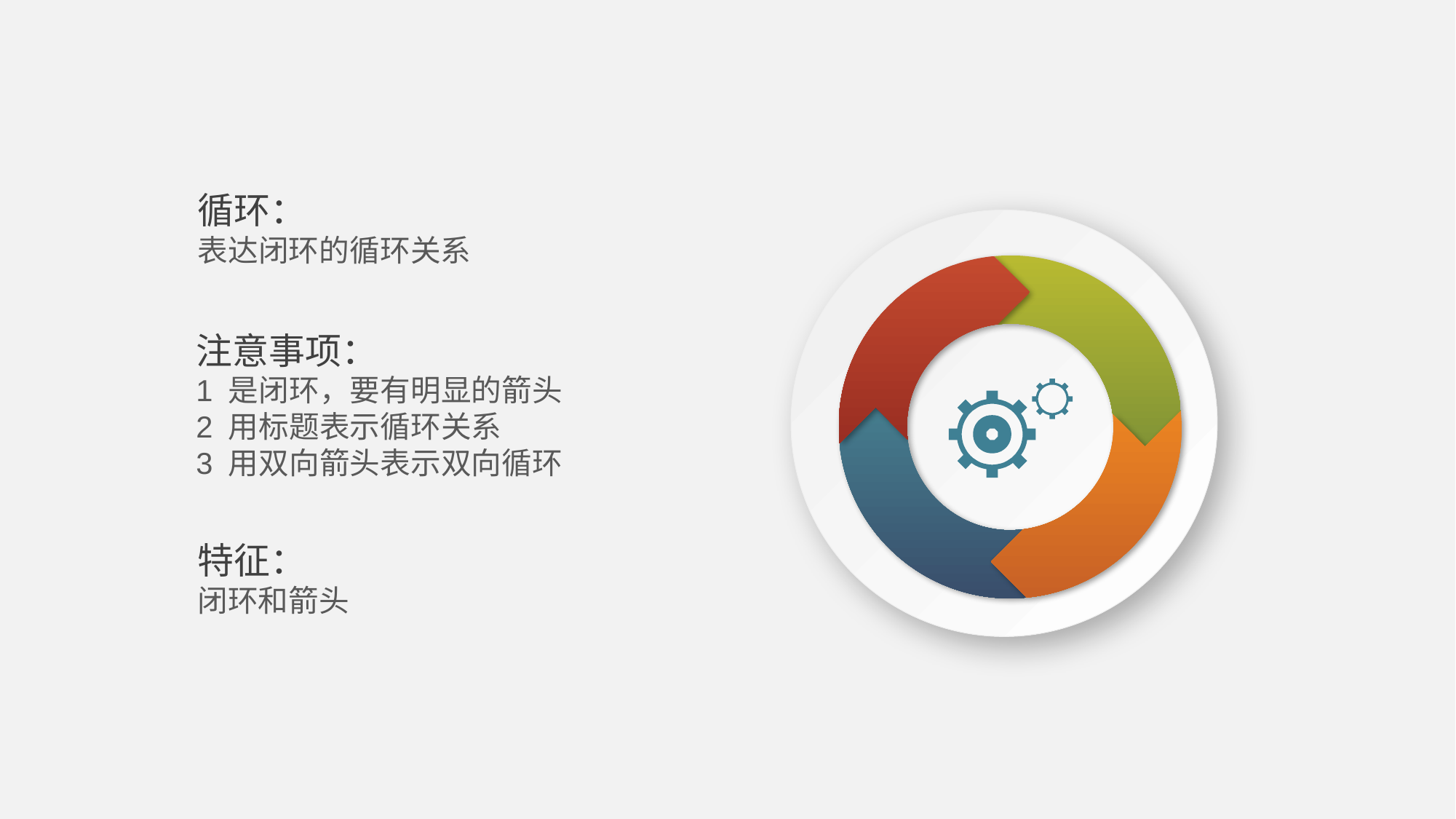

循环：
表达闭环的循环关系

注意事项：
1 是闭环，要有明显的箭头
2 用标题表示循环关系
3 用双向箭头表示双向循环

特征：
闭环和箭头